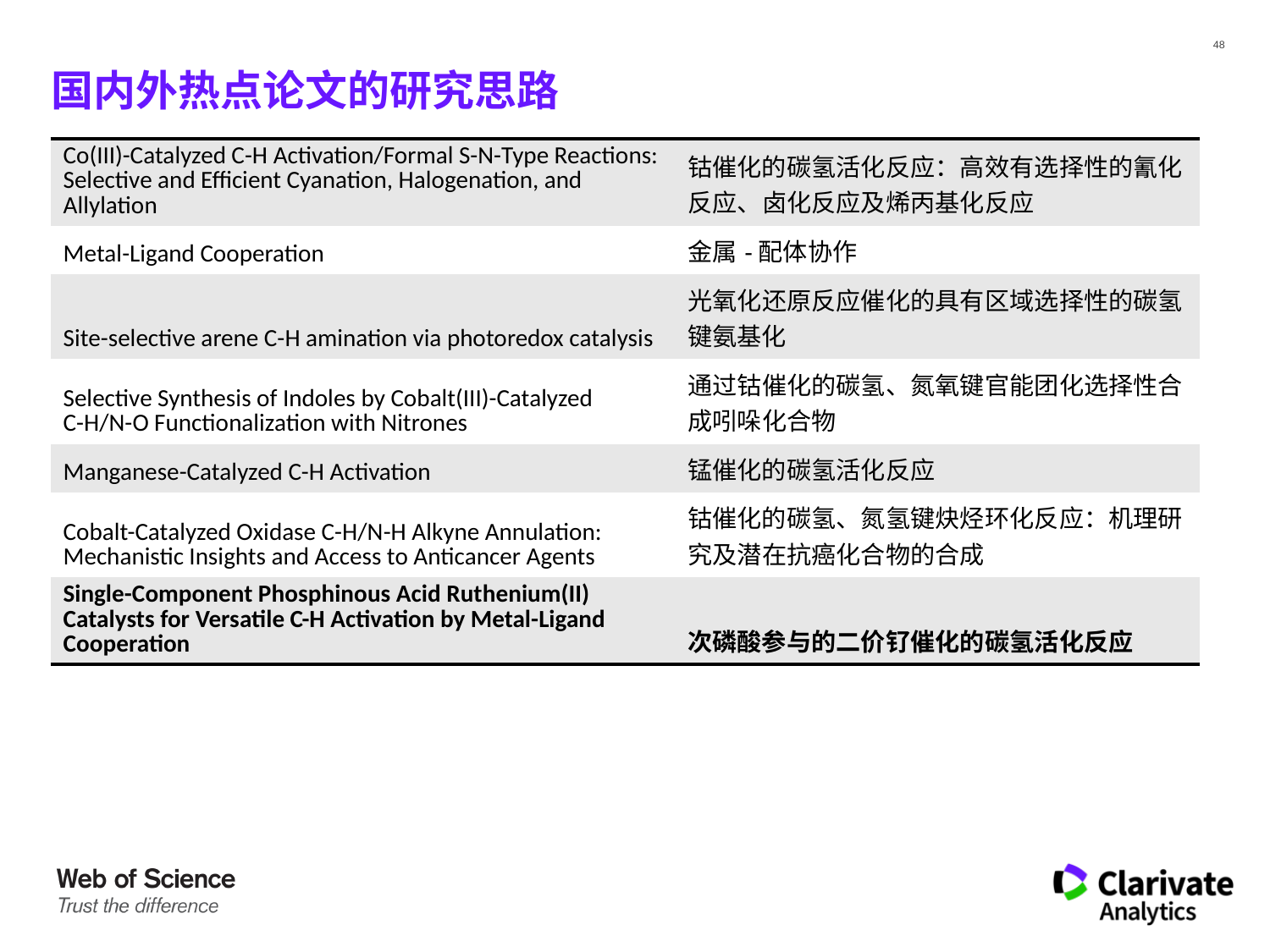

# 国内外热点论文的研究思路
| Co(III)-Catalyzed C-H Activation/Formal S-N-Type Reactions: Selective and Efficient Cyanation, Halogenation, and Allylation | 钴催化的碳氢活化反应：高效有选择性的氰化反应、卤化反应及烯丙基化反应 |
| --- | --- |
| Metal-Ligand Cooperation | 金属-配体协作 |
| Site-selective arene C-H amination via photoredox catalysis | 光氧化还原反应催化的具有区域选择性的碳氢键氨基化 |
| Selective Synthesis of Indoles by Cobalt(III)-Catalyzed C-H/N-O Functionalization with Nitrones | 通过钴催化的碳氢、氮氧键官能团化选择性合成吲哚化合物 |
| Manganese-Catalyzed C-H Activation | 锰催化的碳氢活化反应 |
| Cobalt-Catalyzed Oxidase C-H/N-H Alkyne Annulation: Mechanistic Insights and Access to Anticancer Agents | 钴催化的碳氢、氮氢键炔烃环化反应：机理研究及潜在抗癌化合物的合成 |
| Single-Component Phosphinous Acid Ruthenium(II) Catalysts for Versatile C-H Activation by Metal-Ligand Cooperation | 次磷酸参与的二价钌催化的碳氢活化反应 |